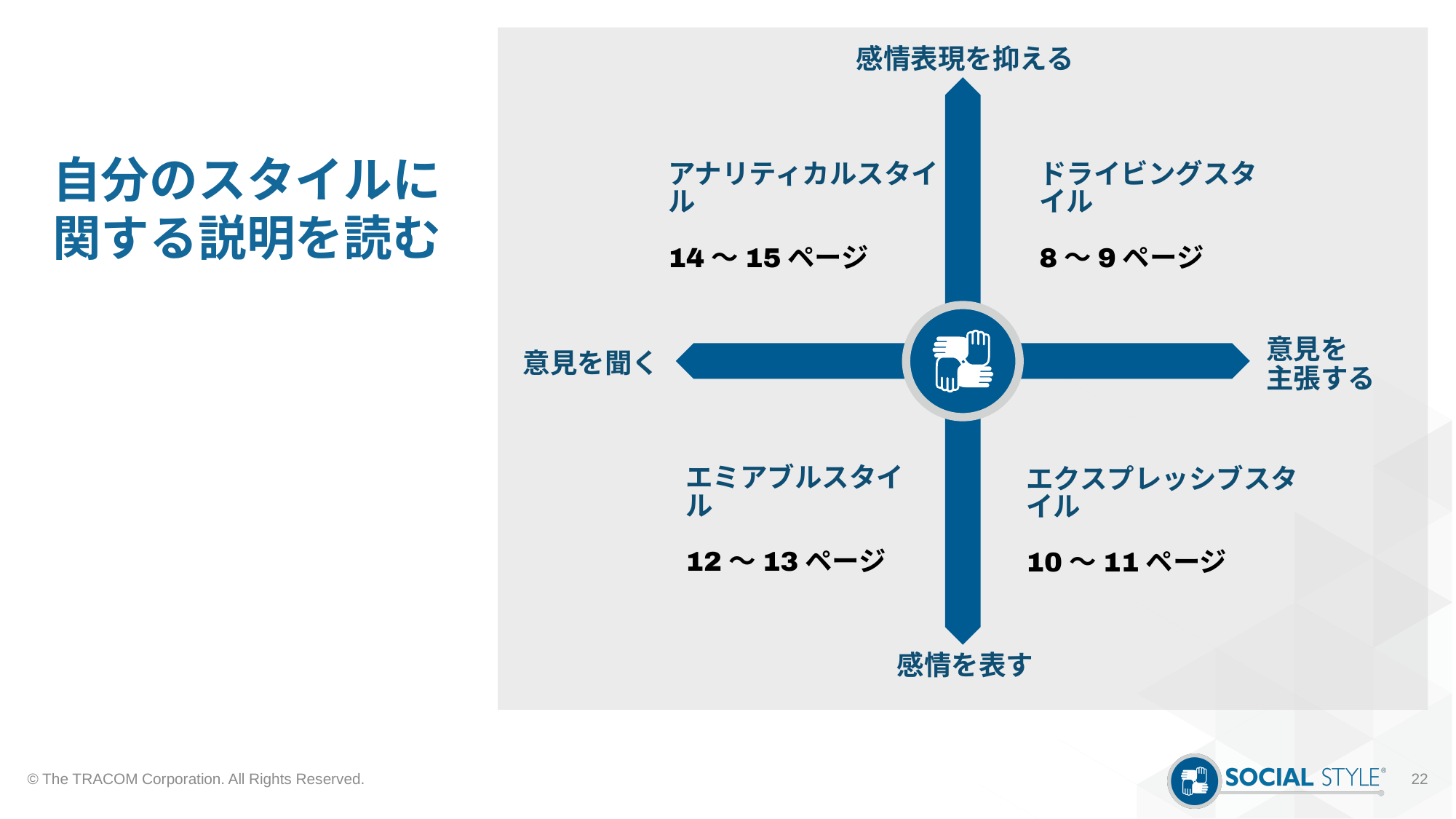

# 自分のスタイルに 関する説明を読む

感情表現を抑える

アナリティカルスタイル

14～15ページ
ドライビングスタイル

8～9ページ
意見を
主張する
意見を聞く
エミアブルスタイル

12～13ページ
エクスプレッシブスタイル

10～11ページ
感情を表す
© The TRACOM Corporation. All Rights Reserved.
22